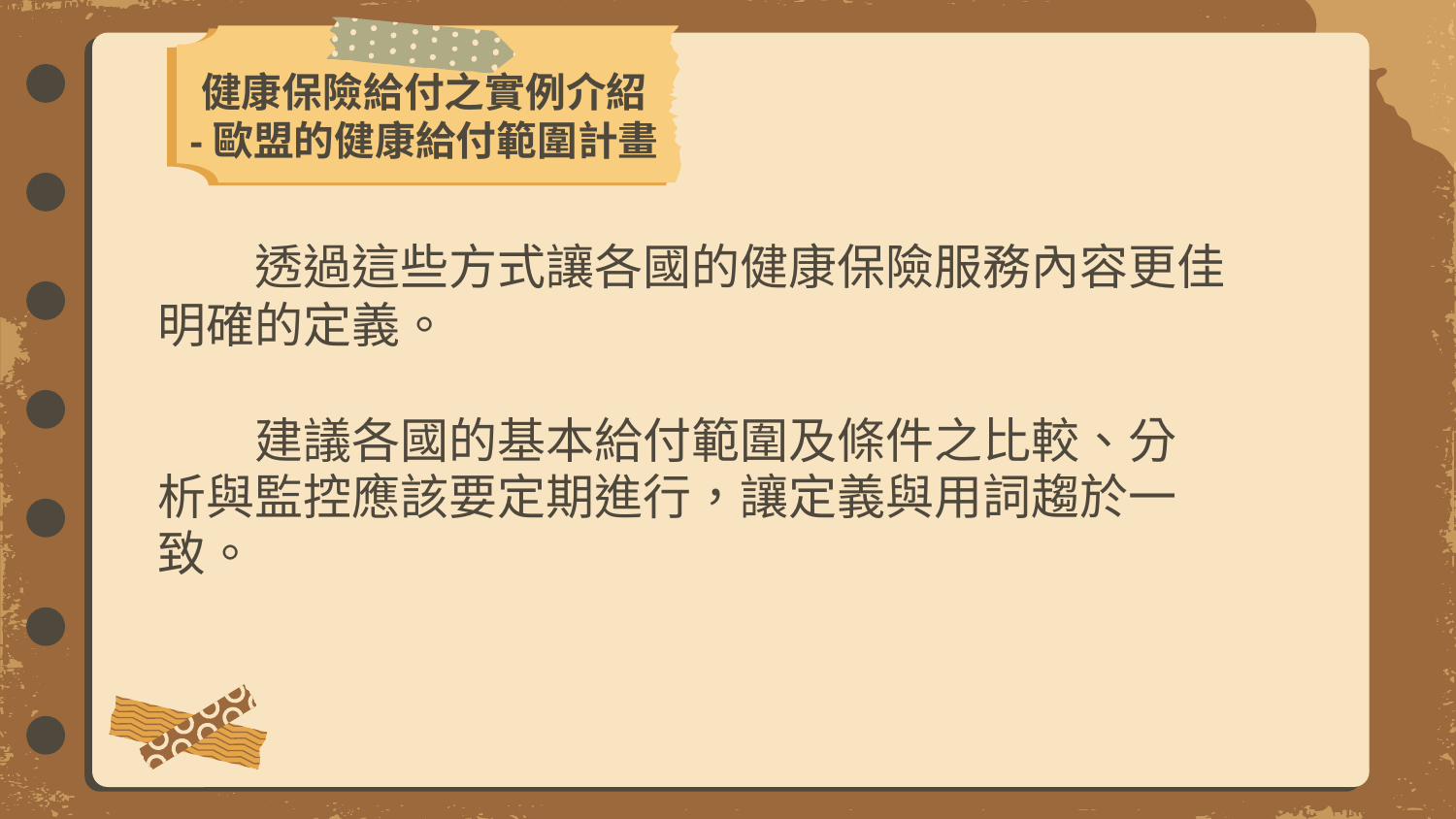

健康保險給付之實例介紹
-歐盟的健康給付範圍計畫
　　透過這些方式讓各國的健康保險服務內容更佳明確的定義。
　　建議各國的基本給付範圍及條件之比較、分析與監控應該要定期進行，讓定義與用詞趨於一致。